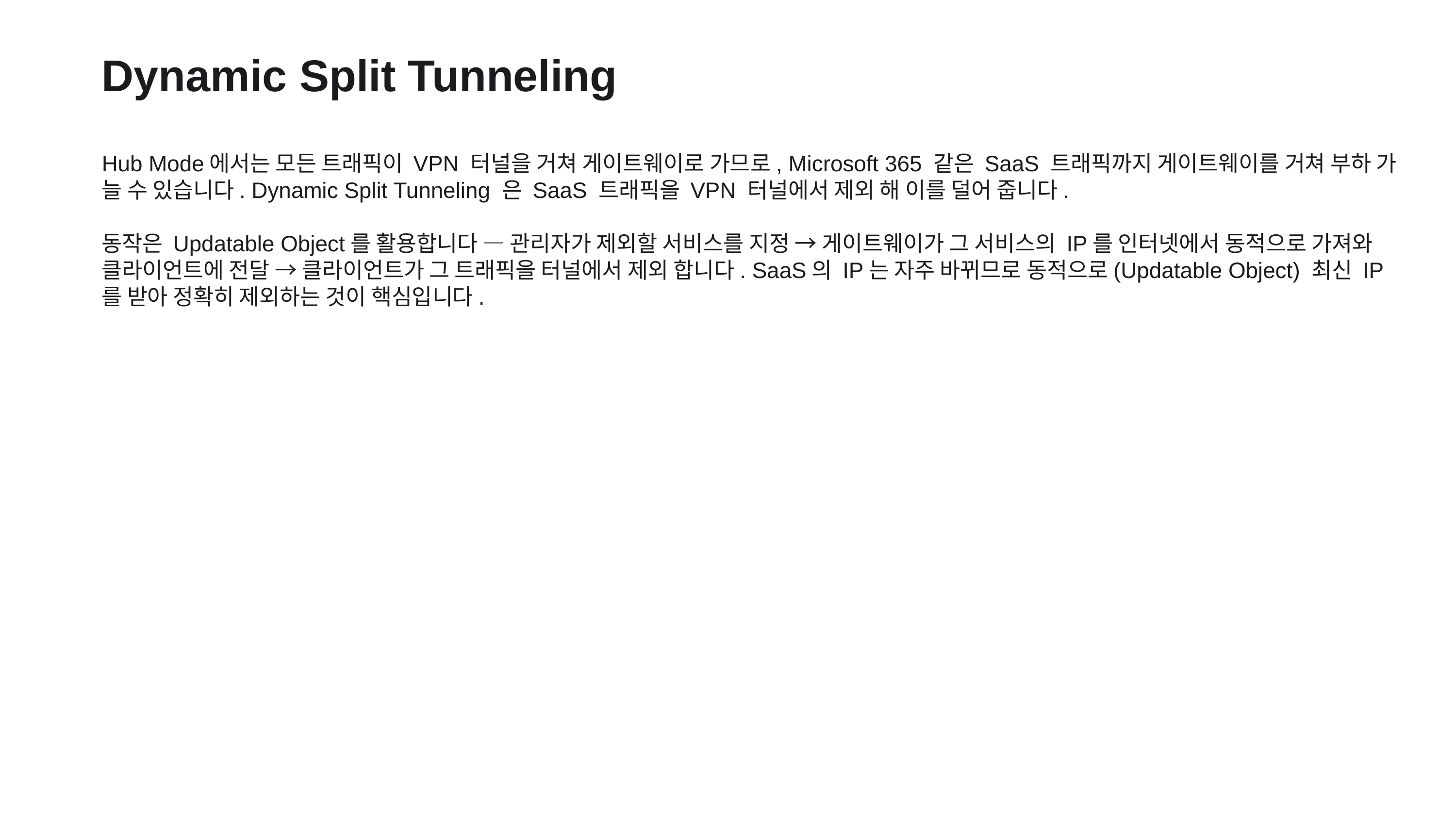

Dynamic Split Tunneling
Hub Mode에서는 모든 트래픽이 VPN 터널을 거쳐 게이트웨이로 가므로, Microsoft 365 같은 SaaS 트래픽까지 게이트웨이를 거쳐 부하 가 늘 수 있습니다. Dynamic Split Tunneling 은 SaaS 트래픽을 VPN 터널에서 제외 해 이를 덜어 줍니다.

동작은 Updatable Object를 활용합니다 — 관리자가 제외할 서비스를 지정 → 게이트웨이가 그 서비스의 IP를 인터넷에서 동적으로 가져와 클라이언트에 전달 → 클라이언트가 그 트래픽을 터널에서 제외 합니다. SaaS의 IP는 자주 바뀌므로 동적으로(Updatable Object) 최신 IP를 받아 정확히 제외하는 것이 핵심입니다.